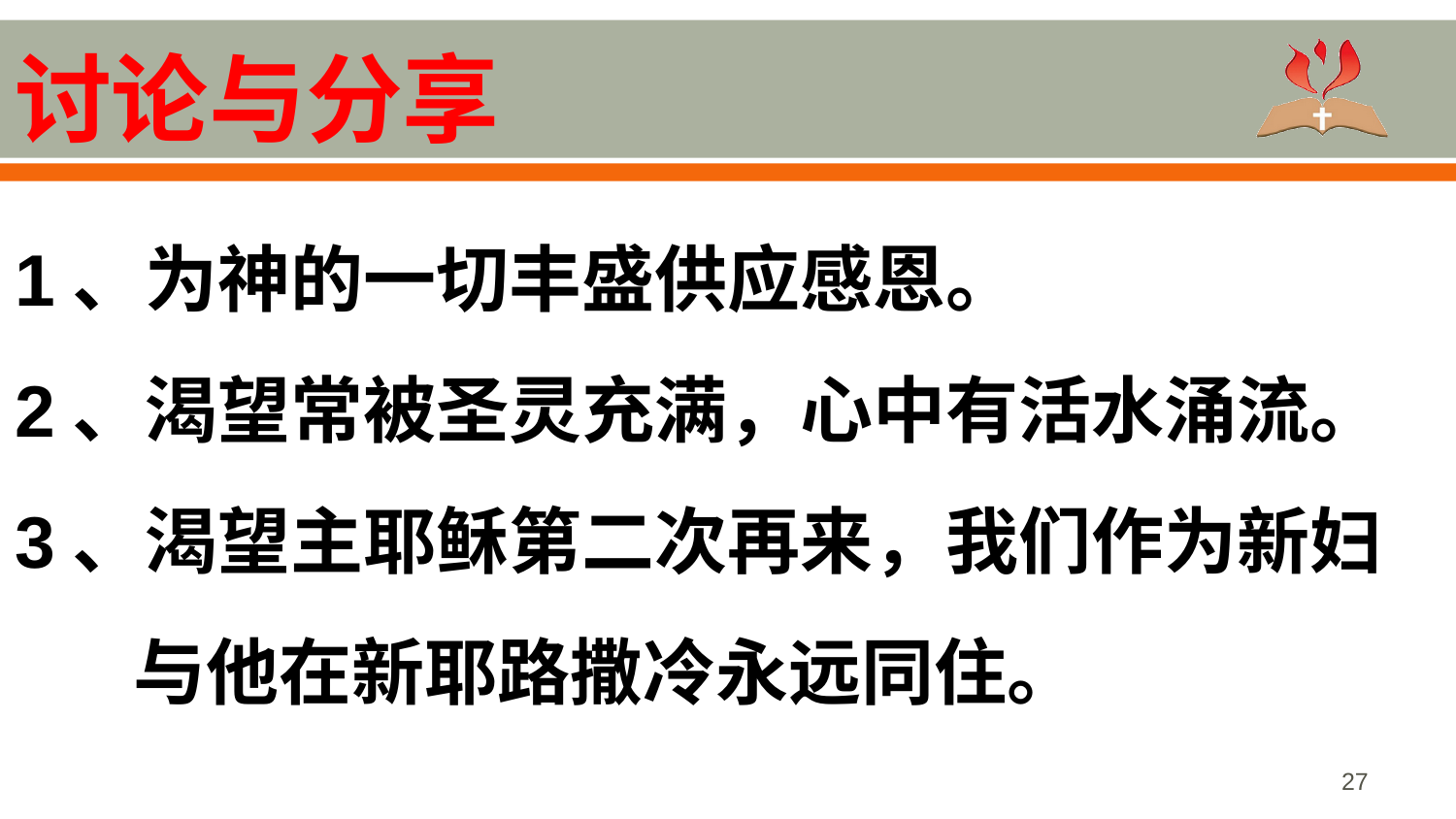

# 讨论与分享
1、为神的一切丰盛供应感恩。
2、渴望常被圣灵充满，心中有活水涌流。
3、渴望主耶稣第二次再来，我们作为新妇与他在新耶路撒冷永远同住。

27